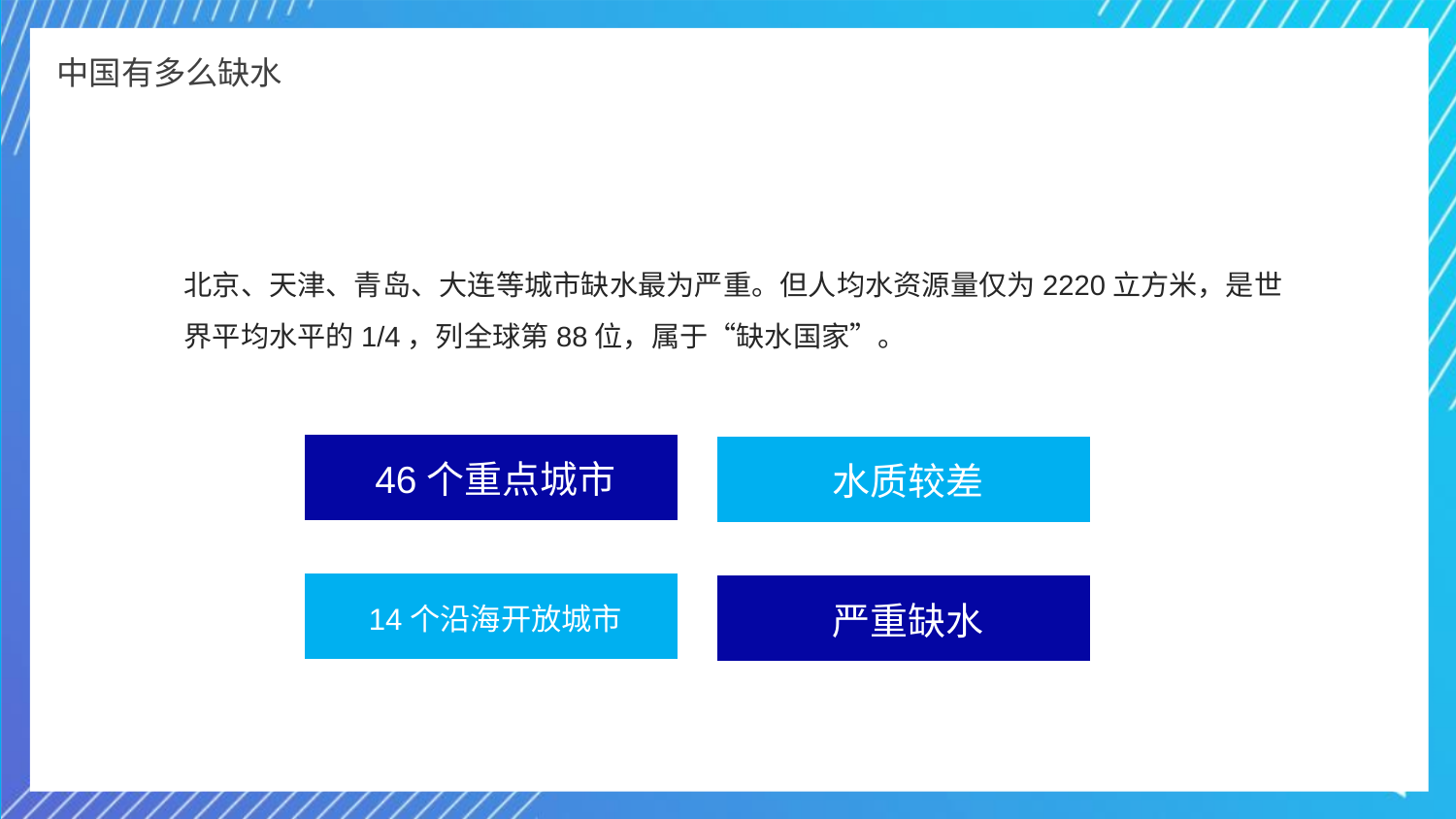

北京、天津、青岛、大连等城市缺水最为严重。但人均水资源量仅为2220立方米，是世界平均水平的1/4，列全球第88位，属于“缺水国家”。

46个重点城市

水质较差

14个沿海开放城市

严重缺水